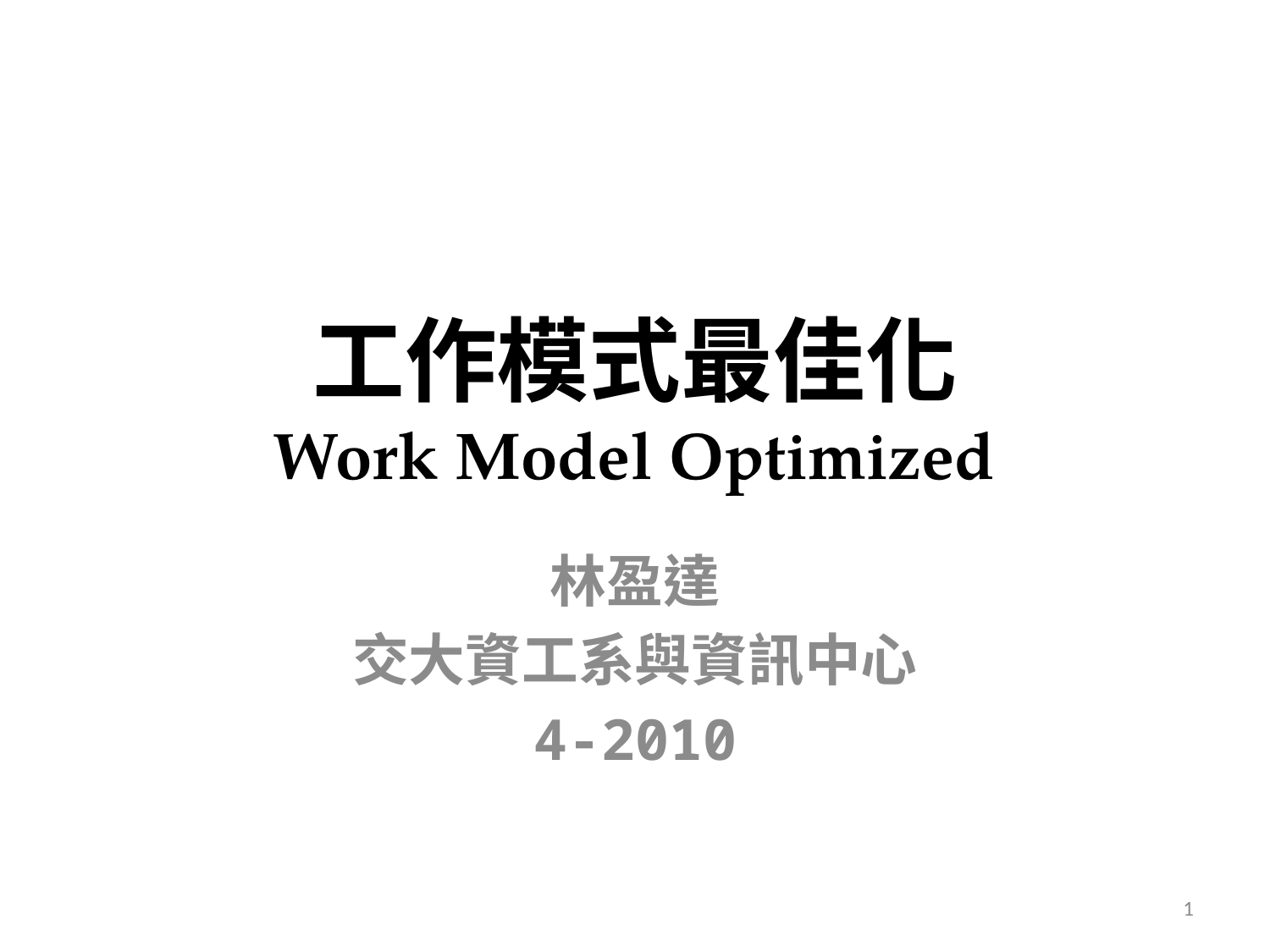

# 工作模式最佳化 Work Model Optimized
林盈達
交大資工系與資訊中心
4-2010
1